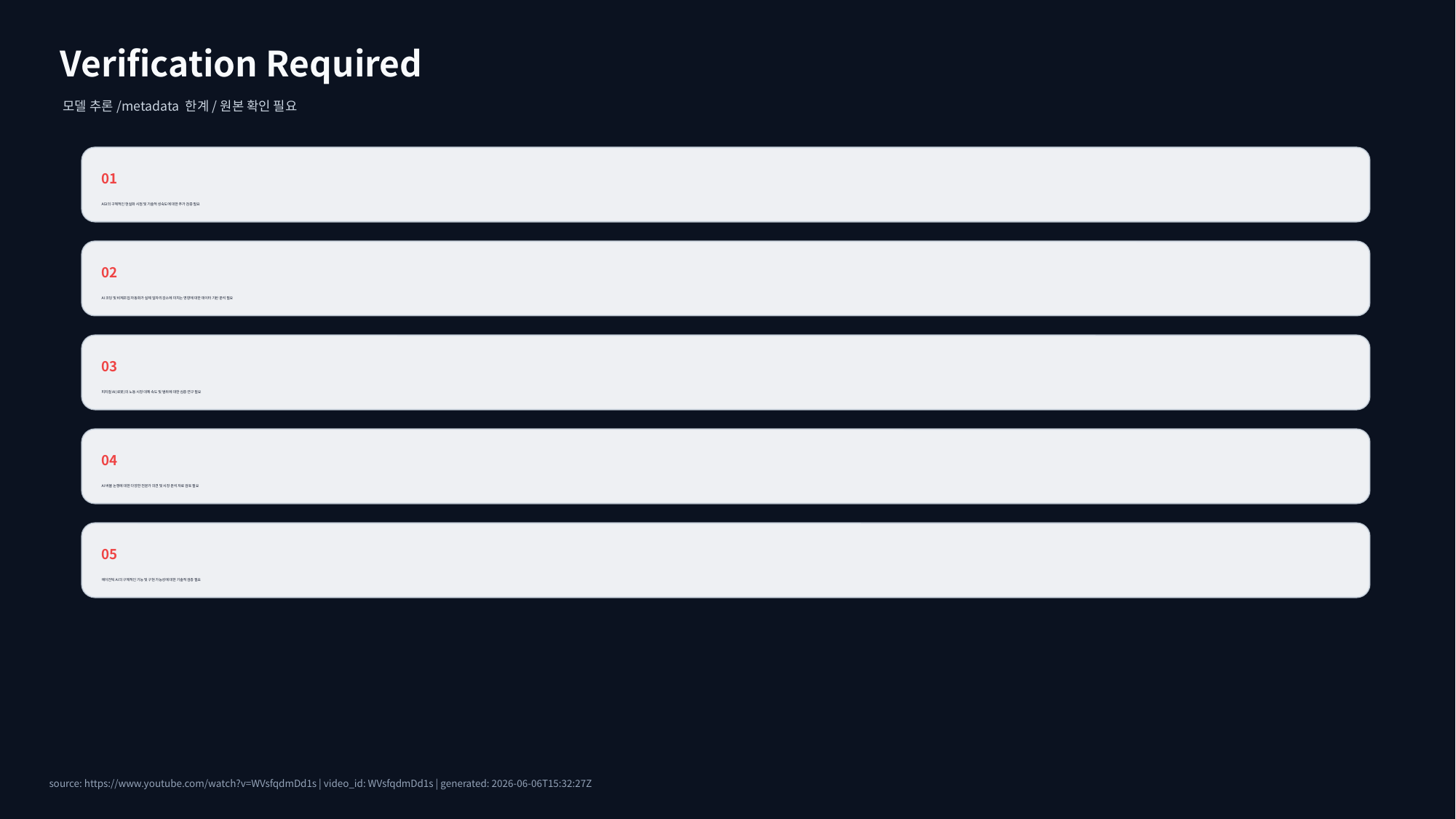

Verification Required
모델 추론/metadata 한계/원본 확인 필요

01
AGI의 구체적인 현실화 시점 및 기술적 성숙도에 대한 추가 검증 필요

02
AI 코딩 및 비제조업 자동화가 실제 일자리 감소에 미치는 영향에 대한 데이터 기반 분석 필요

03
피지컬 AI(로봇)의 노동 시장 대체 속도 및 범위에 대한 심층 연구 필요

04
AI 버블 논쟁에 대한 다양한 전문가 의견 및 시장 분석 자료 검토 필요

05
에이전틱 AI의 구체적인 기능 및 구현 가능성에 대한 기술적 검증 필요
source: https://www.youtube.com/watch?v=WVsfqdmDd1s | video_id: WVsfqdmDd1s | generated: 2026-06-06T15:32:27Z